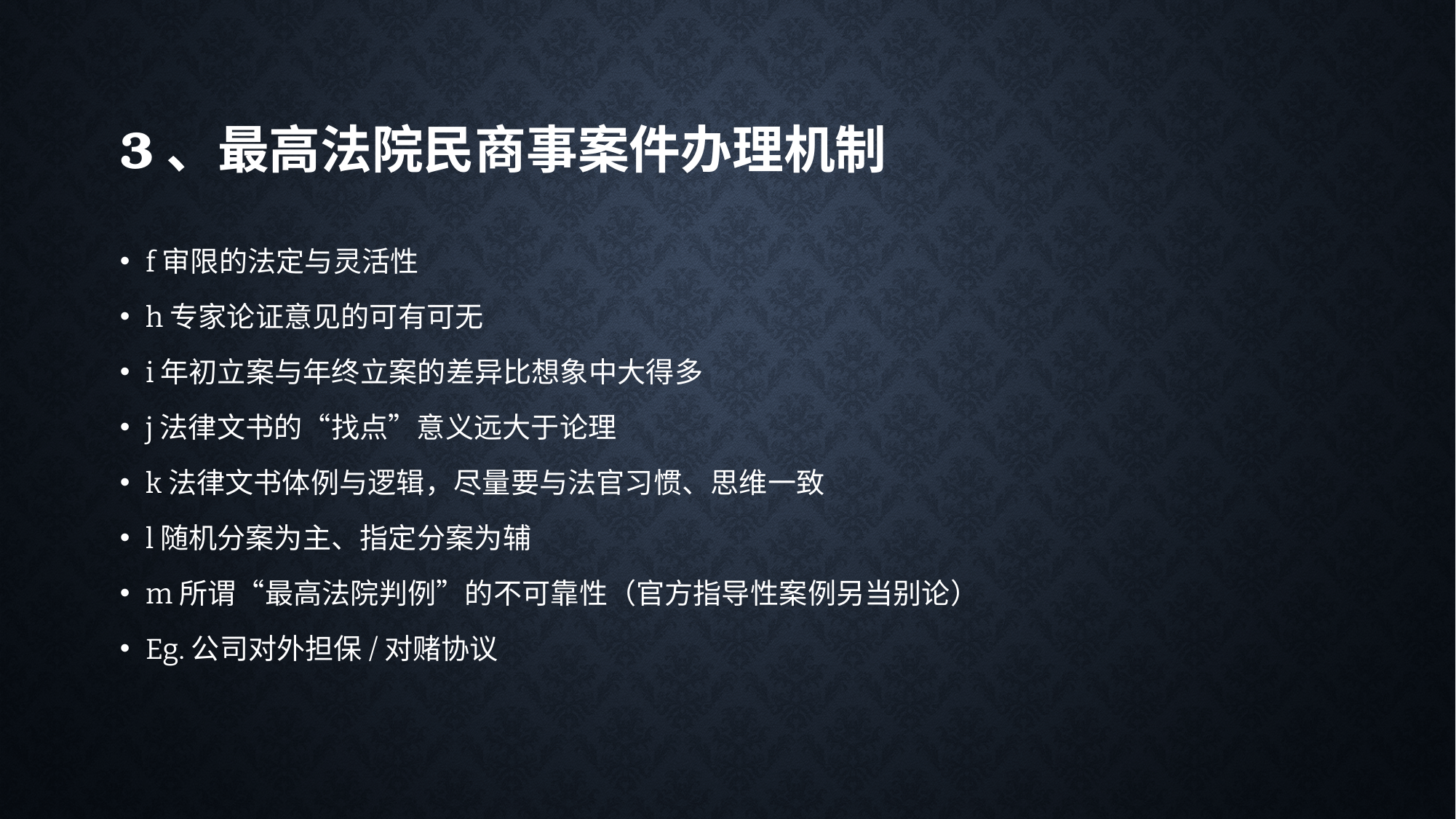

# 3、最高法院民商事案件办理机制
f审限的法定与灵活性
h专家论证意见的可有可无
i年初立案与年终立案的差异比想象中大得多
j法律文书的“找点”意义远大于论理
k法律文书体例与逻辑，尽量要与法官习惯、思维一致
l随机分案为主、指定分案为辅
m所谓“最高法院判例”的不可靠性（官方指导性案例另当别论）
Eg.公司对外担保/对赌协议